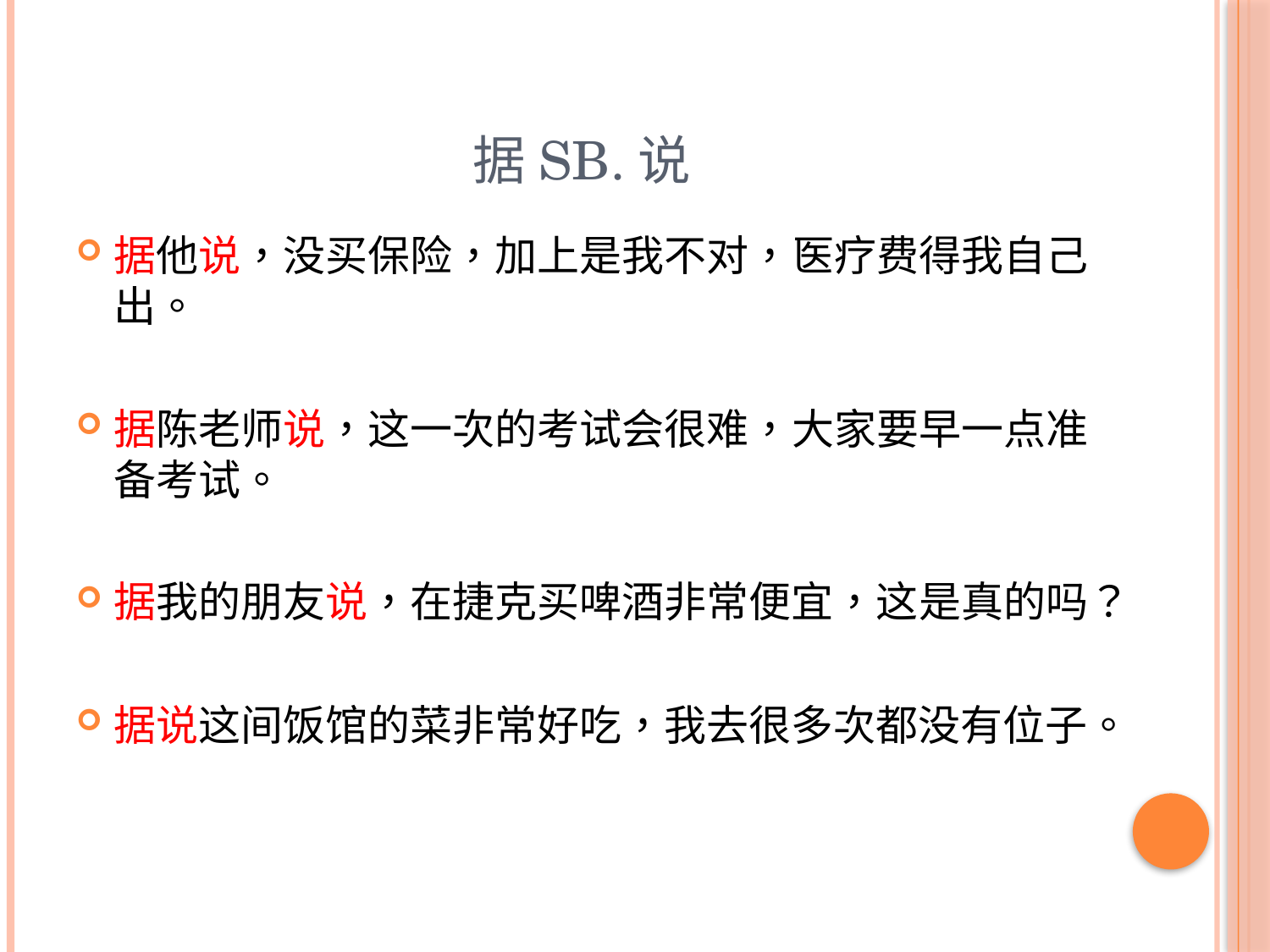

# 据sb.说
据他说，没买保险，加上是我不对，医疗费得我自己出。

据陈老师说，这一次的考试会很难，大家要早一点准备考试。

据我的朋友说，在捷克买啤酒非常便宜，这是真的吗？

据说这间饭馆的菜非常好吃，我去很多次都没有位子。